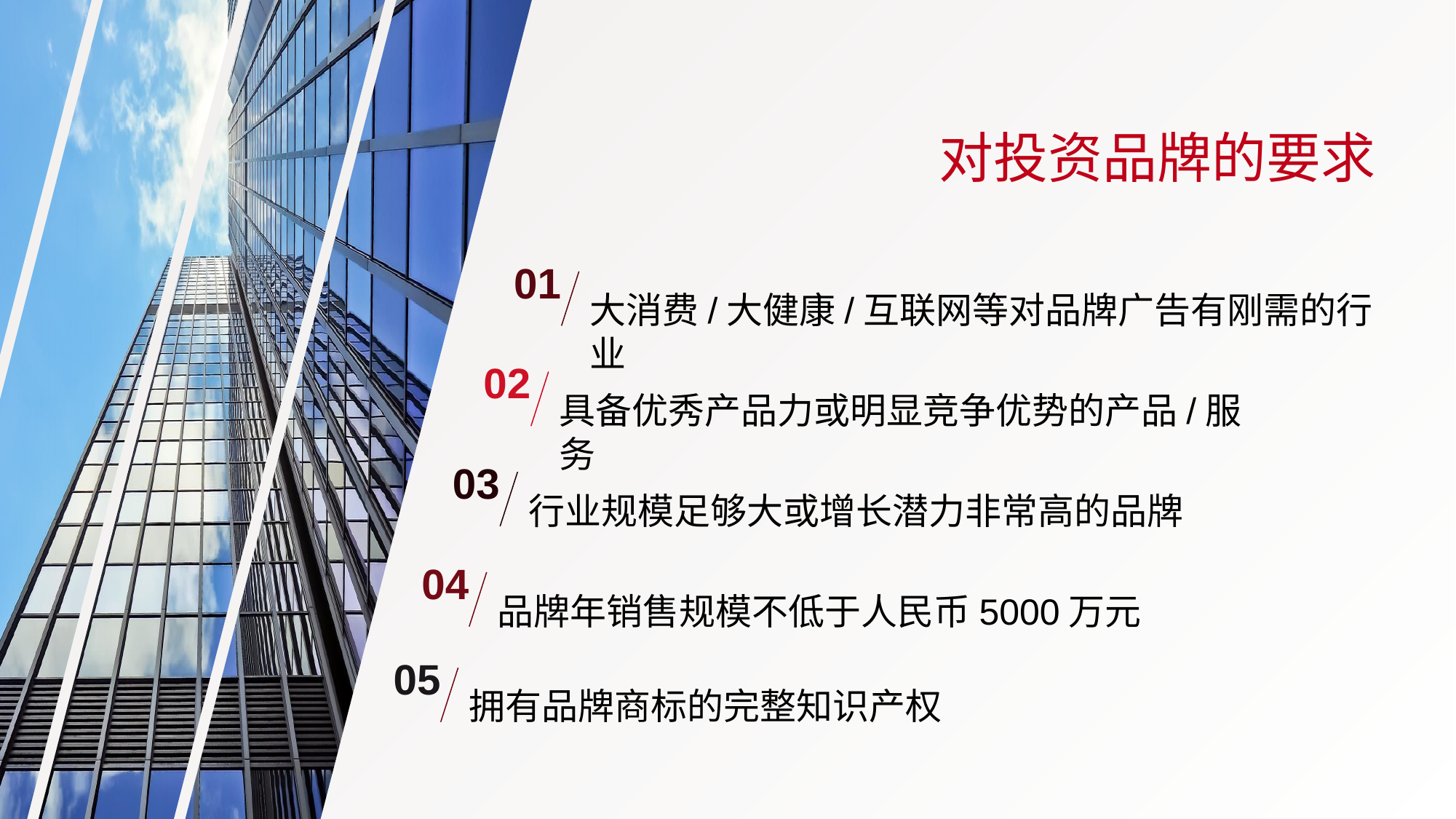

# 对投资品牌的要求
01
大消费/大健康/互联网等对品牌广告有刚需的行业
02
具备优秀产品力或明显竞争优势的产品/服务
03
行业规模足够大或增长潜力非常高的品牌
04
品牌年销售规模不低于人民币5000万元
05
拥有品牌商标的完整知识产权